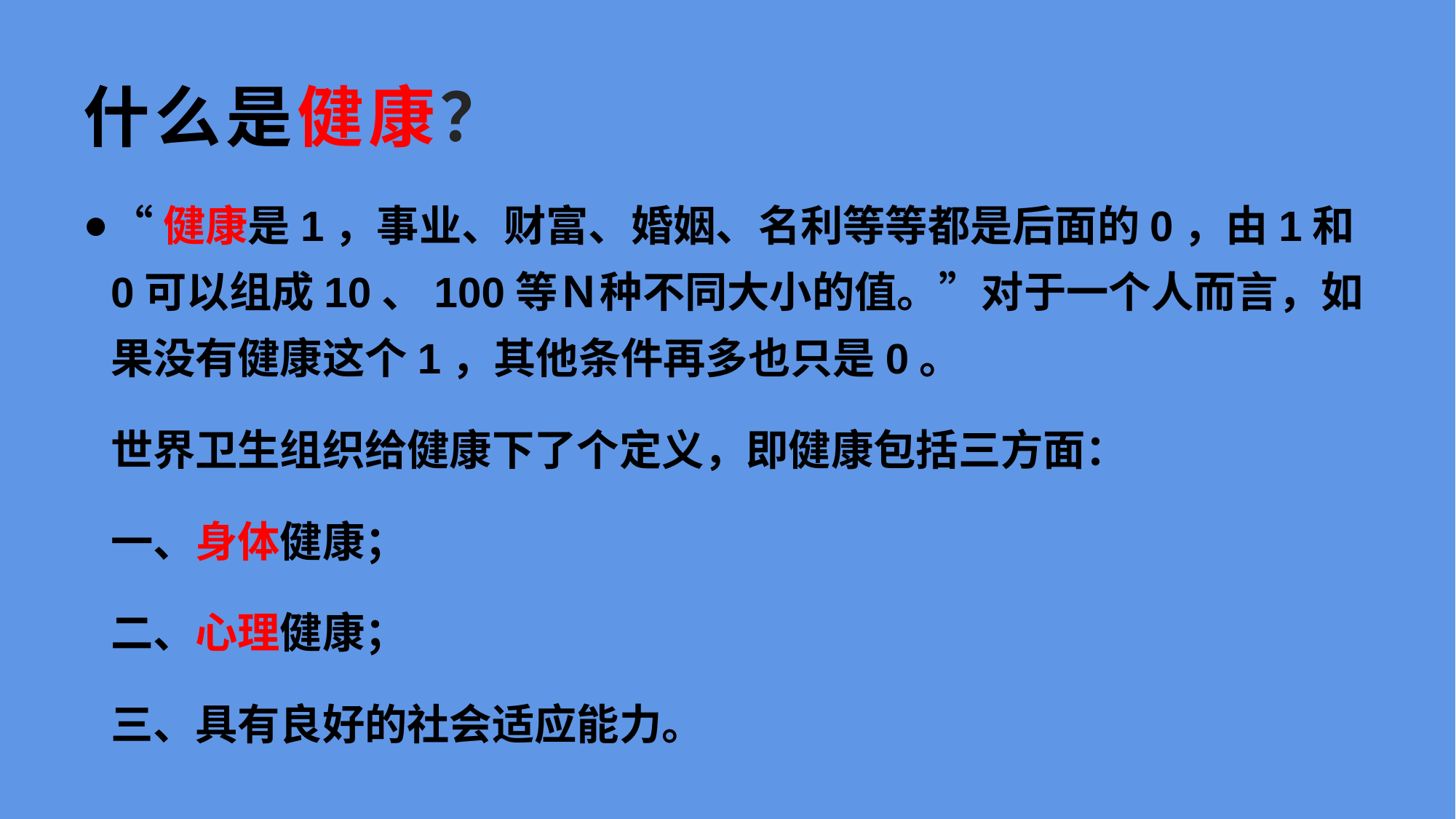

# 什么是健康？
“健康是1，事业、财富、婚姻、名利等等都是后面的0，由1和0可以组成10、100等Ｎ种不同大小的值。”对于一个人而言，如果没有健康这个1，其他条件再多也只是0。
世界卫生组织给健康下了个定义，即健康包括三方面：
一、身体健康；
二、心理健康；
三、具有良好的社会适应能力。